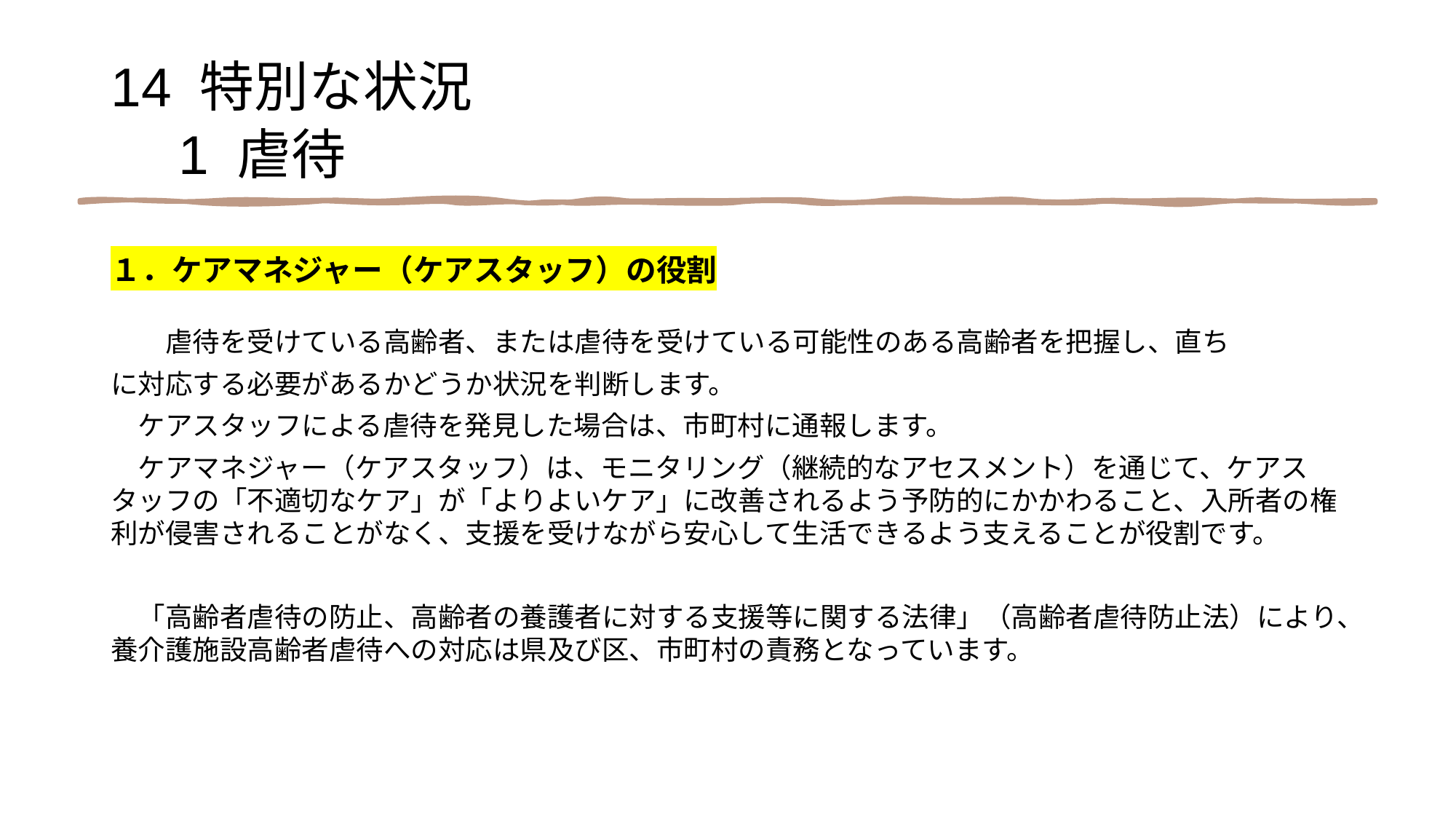

14 特別な状況
　1 虐待

１．ケアマネジャー（ケアスタッフ）の役割

　　虐待を受けている高齢者、または虐待を受けている可能性のある高齢者を把握し、直ち
に対応する必要があるかどうか状況を判断します。
　ケアスタッフによる虐待を発見した場合は、市町村に通報します。
　ケアマネジャー（ケアスタッフ）は、モニタリング（継続的なアセスメント）を通じて、ケアスタッフの「不適切なケア」が「よりよいケア」に改善されるよう予防的にかかわること、入所者の権利が侵害されることがなく、支援を受けながら安心して生活できるよう支えることが役割です。

　「高齢者虐待の防止、高齢者の養護者に対する支援等に関する法律」（高齢者虐待防止法）により、養介護施設高齢者虐待への対応は県及び区、市町村の責務となっています。